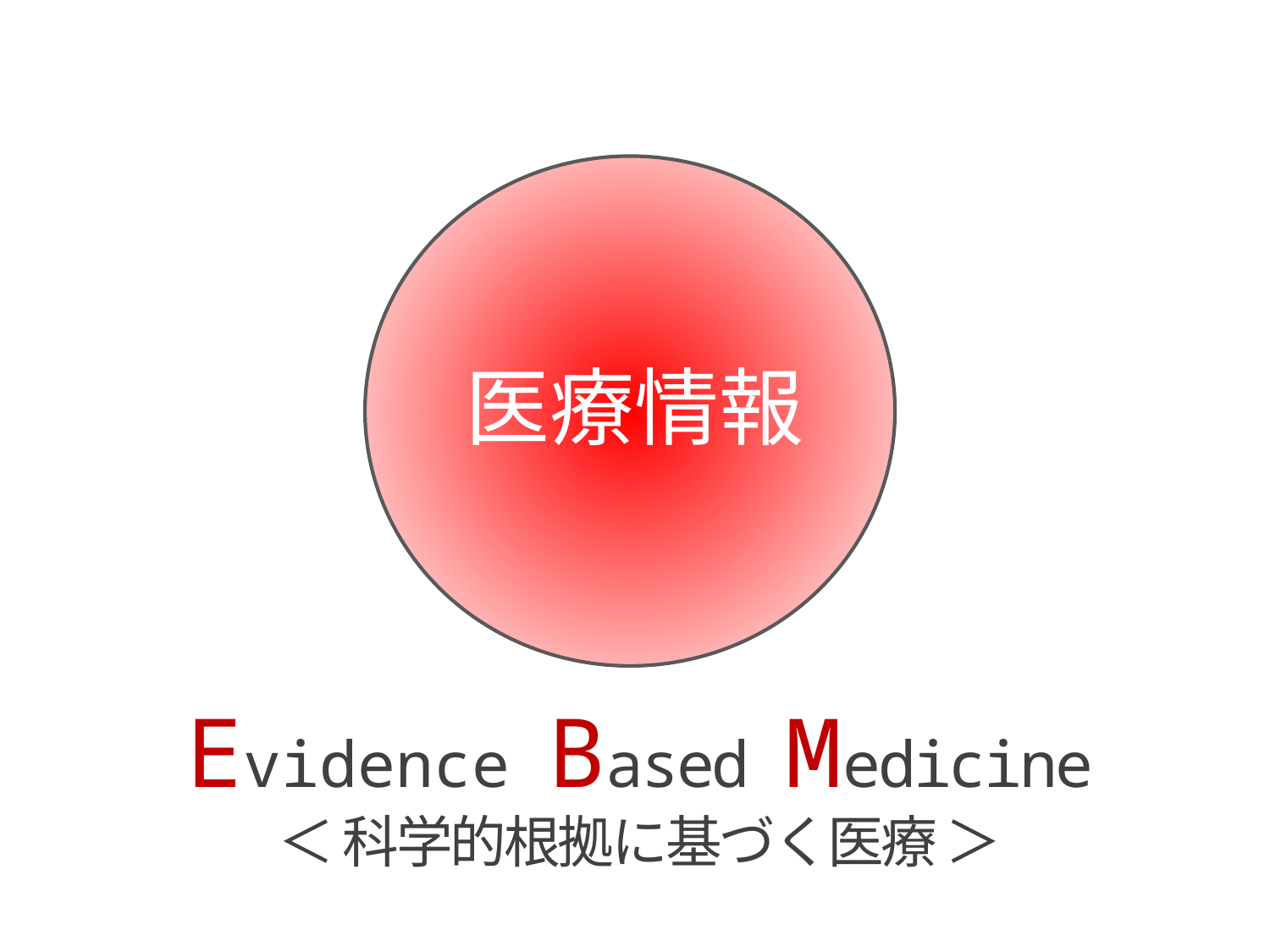

医療情報
Evidence Based Medicine
＜ 科学的根拠に基づく医療 ＞